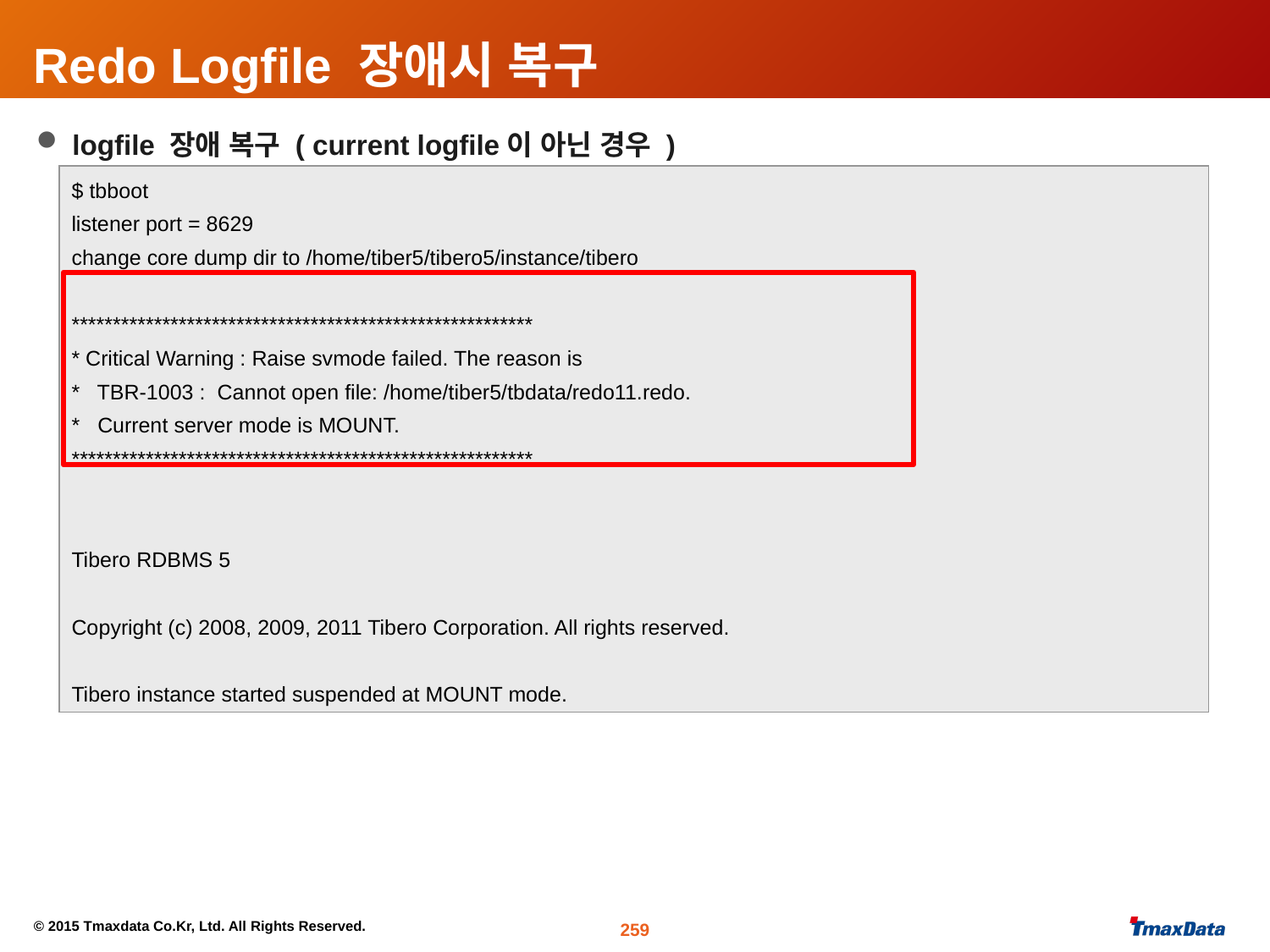

# Redo Logfile 장애시 복구
 logfile 장애 복구 ( current logfile이 아닌 경우 )
Logfile 삭제 후 tibero 재기동

$ tbboot
listener port = 8629
change core dump dir to /home/tiber5/tibero5/instance/tibero

********************************************************
* Critical Warning : Raise svmode failed. The reason is
*   TBR-1003 :  Cannot open file: /home/tiber5/tbdata/redo11.redo.
*   Current server mode is MOUNT.
********************************************************

Tibero RDBMS 5

Copyright (c) 2008, 2009, 2011 Tibero Corporation. All rights reserved.

Tibero instance started suspended at MOUNT mode.